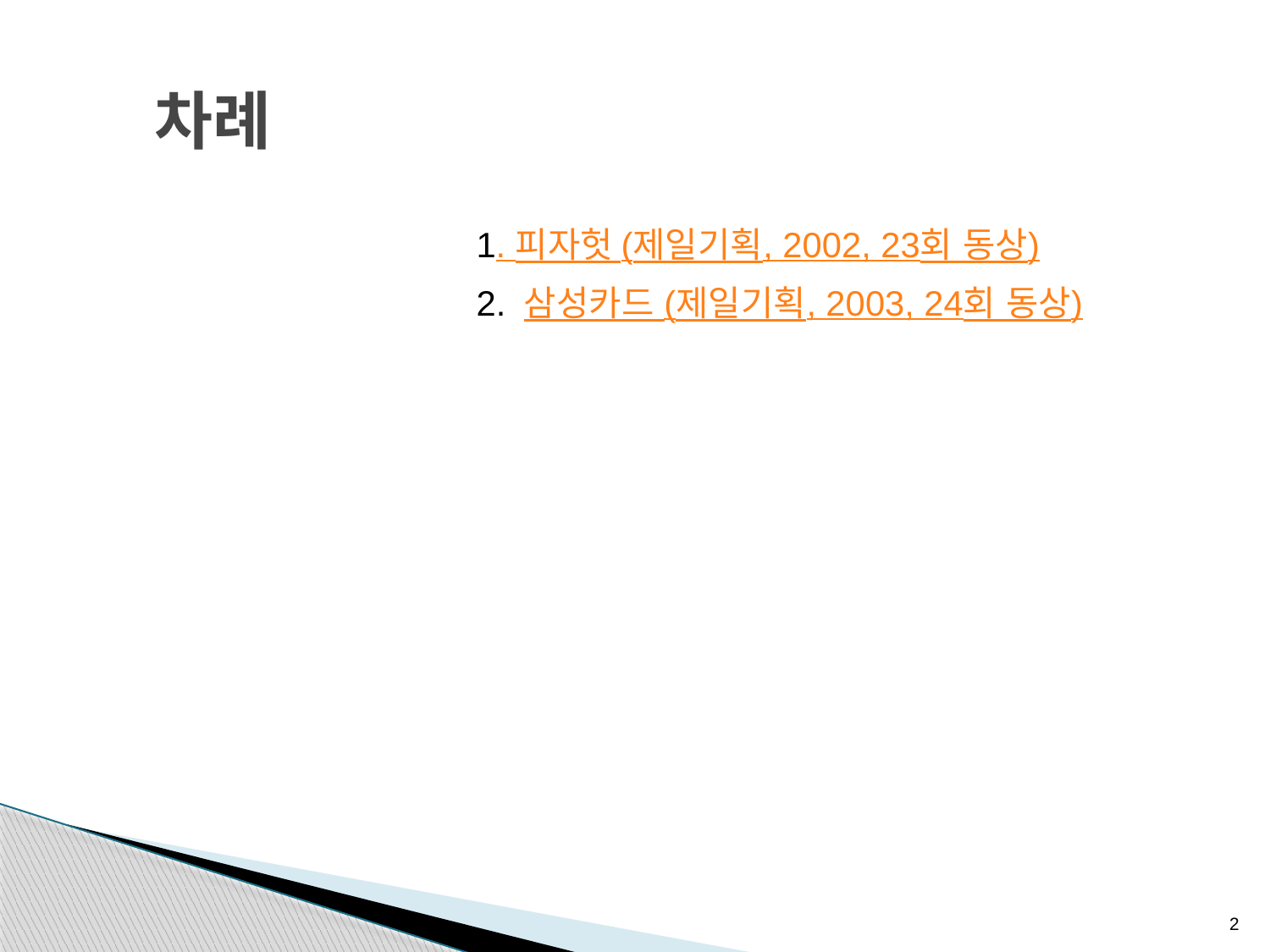

# 차례
1. 피자헛 (제일기획, 2002, 23회 동상)
2. 삼성카드 (제일기획, 2003, 24회 동상)
2